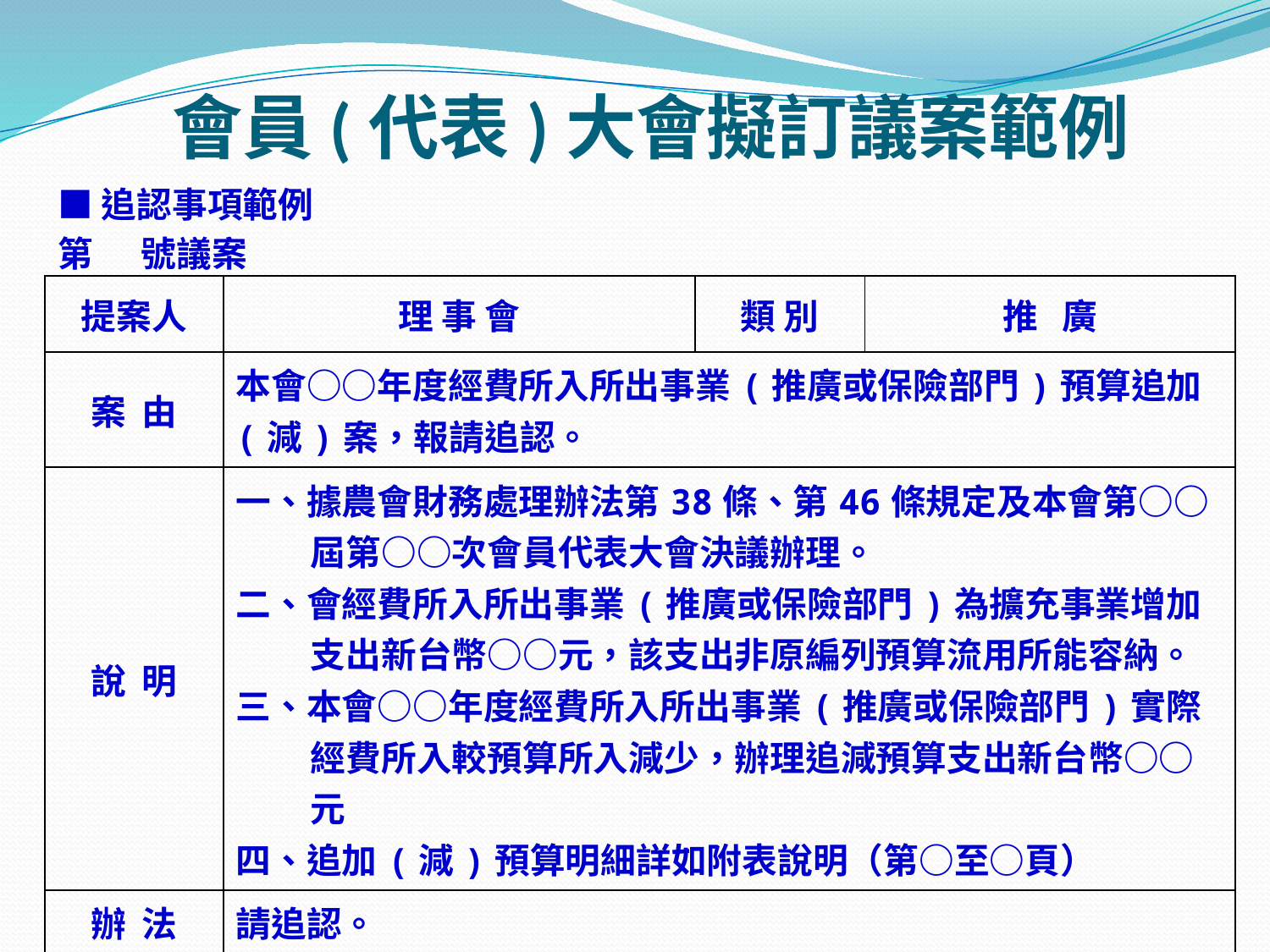

# 會員(代表)大會擬訂議案範例
■追認事項範例
第      號議案
| 提案人 | 理 事 會 | 類 別 | 推 廣 |
| --- | --- | --- | --- |
| 案 由 | 本會○○年度經費所入所出事業(推廣或保險部門)預算追加(減)案，報請追認。 |  |  |
| 說 明 | 一、據農會財務處理辦法第38條、第46條規定及本會第○○屆第○○次會員代表大會決議辦理。 二、會經費所入所出事業(推廣或保險部門)為擴充事業增加支出新台幣○○元，該支出非原編列預算流用所能容納。 三、本會○○年度經費所入所出事業(推廣或保險部門)實際經費所入較預算所入減少，辦理追減預算支出新台幣○○元 四、追加(減)預算明細詳如附表說明（第○至○頁） |  |  |
| 辦 法 | 請追認。 |  |  |
| 決 議 |  |  |  |